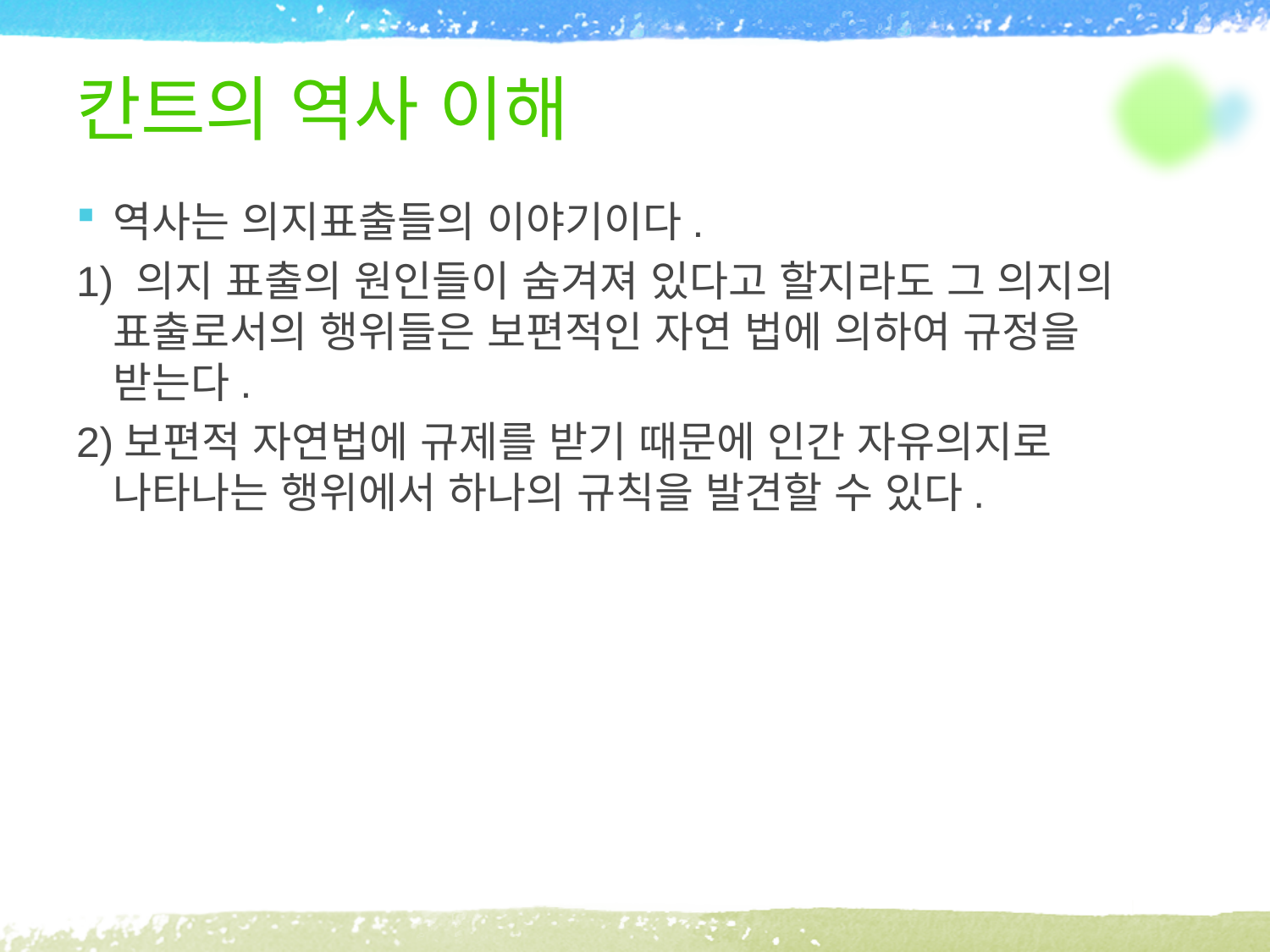

# 칸트의 역사 이해
역사는 의지표출들의 이야기이다.
1) 의지 표출의 원인들이 숨겨져 있다고 할지라도 그 의지의 표출로서의 행위들은 보편적인 자연 법에 의하여 규정을 받는다.
2)보편적 자연법에 규제를 받기 때문에 인간 자유의지로 나타나는 행위에서 하나의 규칙을 발견할 수 있다.